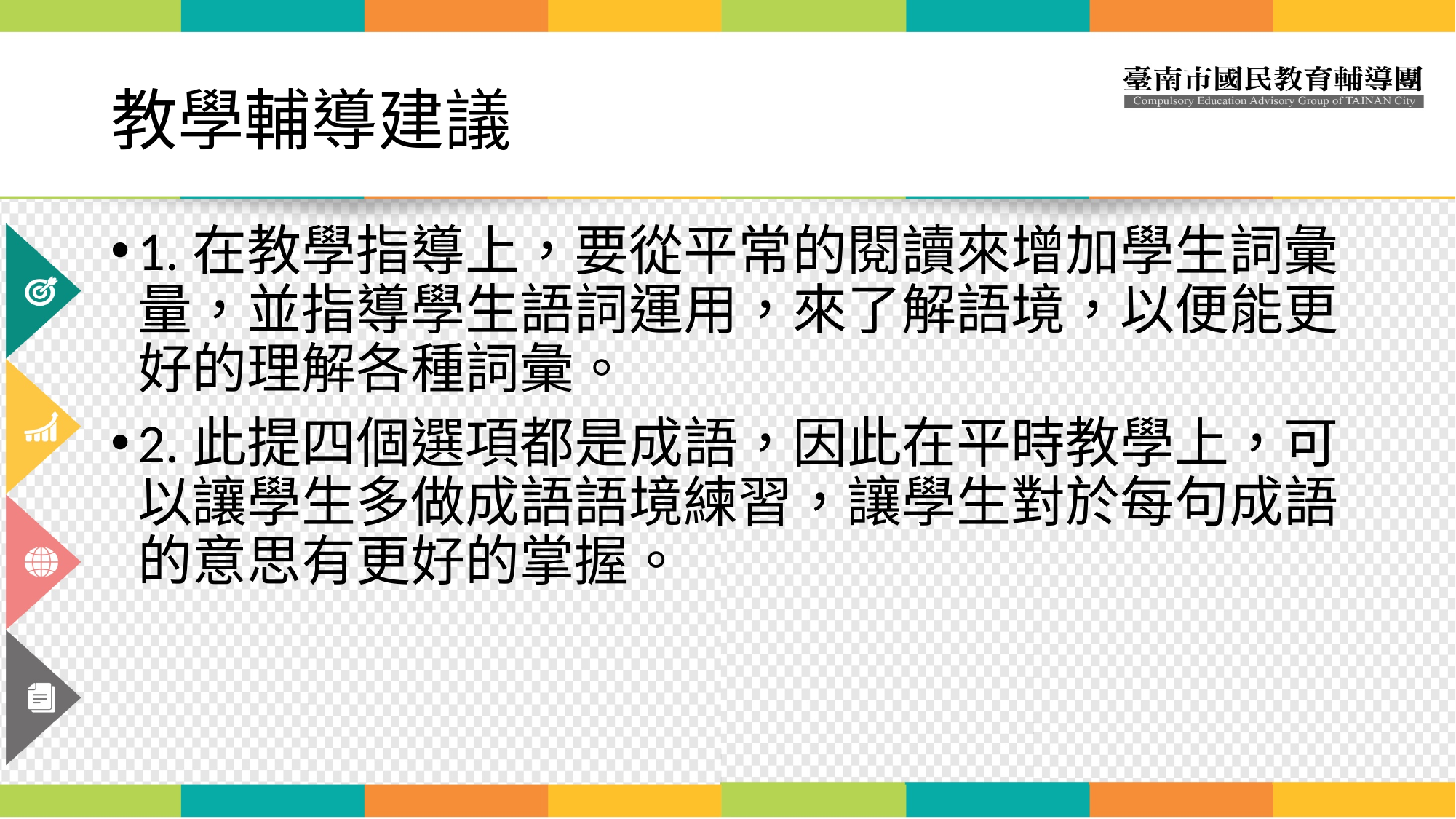

教學輔導建議
1.在教學指導上，要從平常的閱讀來增加學生詞彙量，並指導學生語詞運用，來了解語境，以便能更好的理解各種詞彙。
2.此提四個選項都是成語，因此在平時教學上，可以讓學生多做成語語境練習，讓學生對於每句成語的意思有更好的掌握。